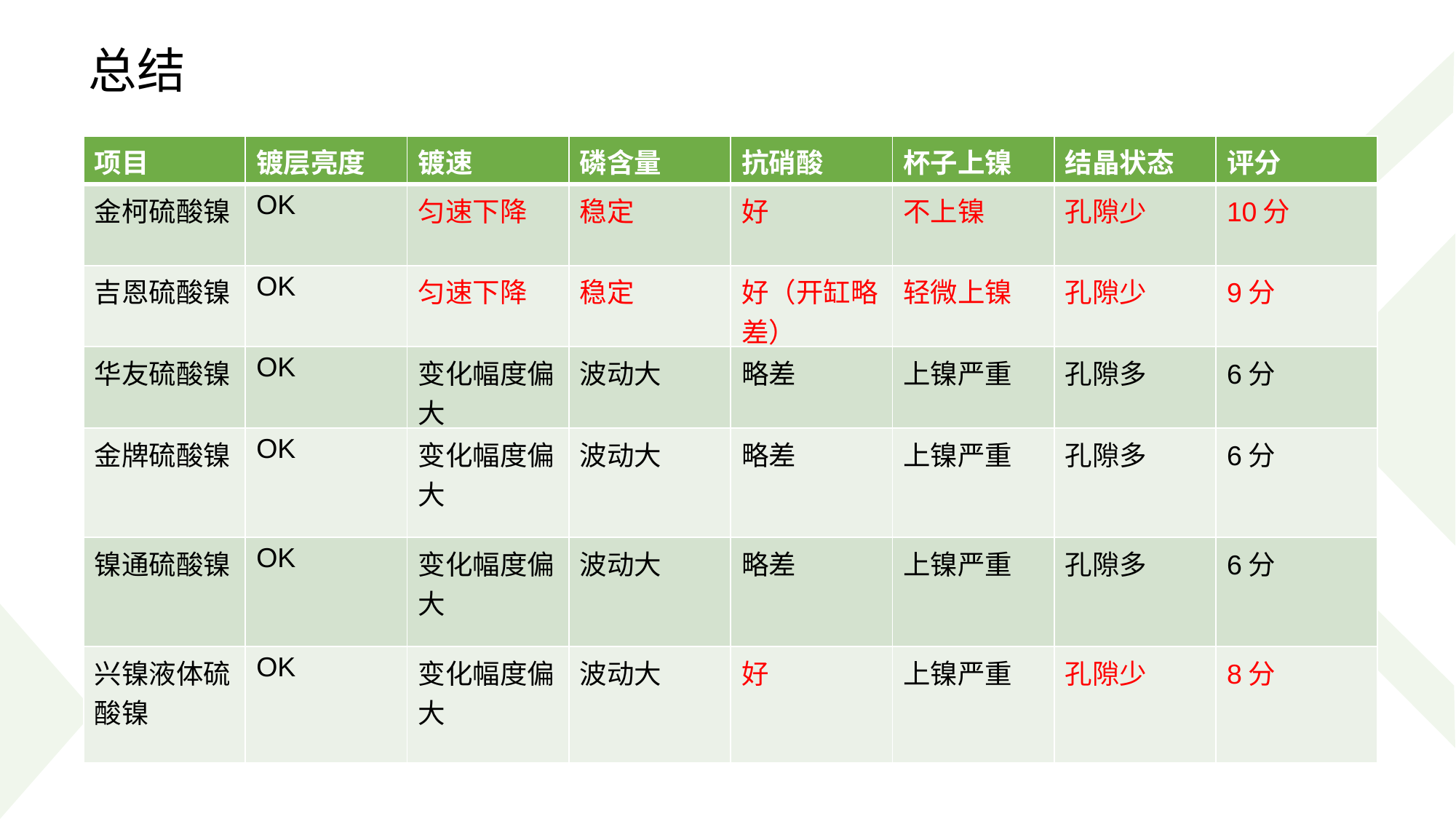

总结
| 项目 | 镀层亮度 | 镀速 | 磷含量 | 抗硝酸 | 杯子上镍 | 结晶状态 | 评分 |
| --- | --- | --- | --- | --- | --- | --- | --- |
| 金柯硫酸镍 | OK | 匀速下降 | 稳定 | 好 | 不上镍 | 孔隙少 | 10分 |
| 吉恩硫酸镍 | OK | 匀速下降 | 稳定 | 好（开缸略差） | 轻微上镍 | 孔隙少 | 9分 |
| 华友硫酸镍 | OK | 变化幅度偏大 | 波动大 | 略差 | 上镍严重 | 孔隙多 | 6分 |
| 金牌硫酸镍 | OK | 变化幅度偏大 | 波动大 | 略差 | 上镍严重 | 孔隙多 | 6分 |
| 镍通硫酸镍 | OK | 变化幅度偏大 | 波动大 | 略差 | 上镍严重 | 孔隙多 | 6分 |
| 兴镍液体硫酸镍 | OK | 变化幅度偏大 | 波动大 | 好 | 上镍严重 | 孔隙少 | 8分 |